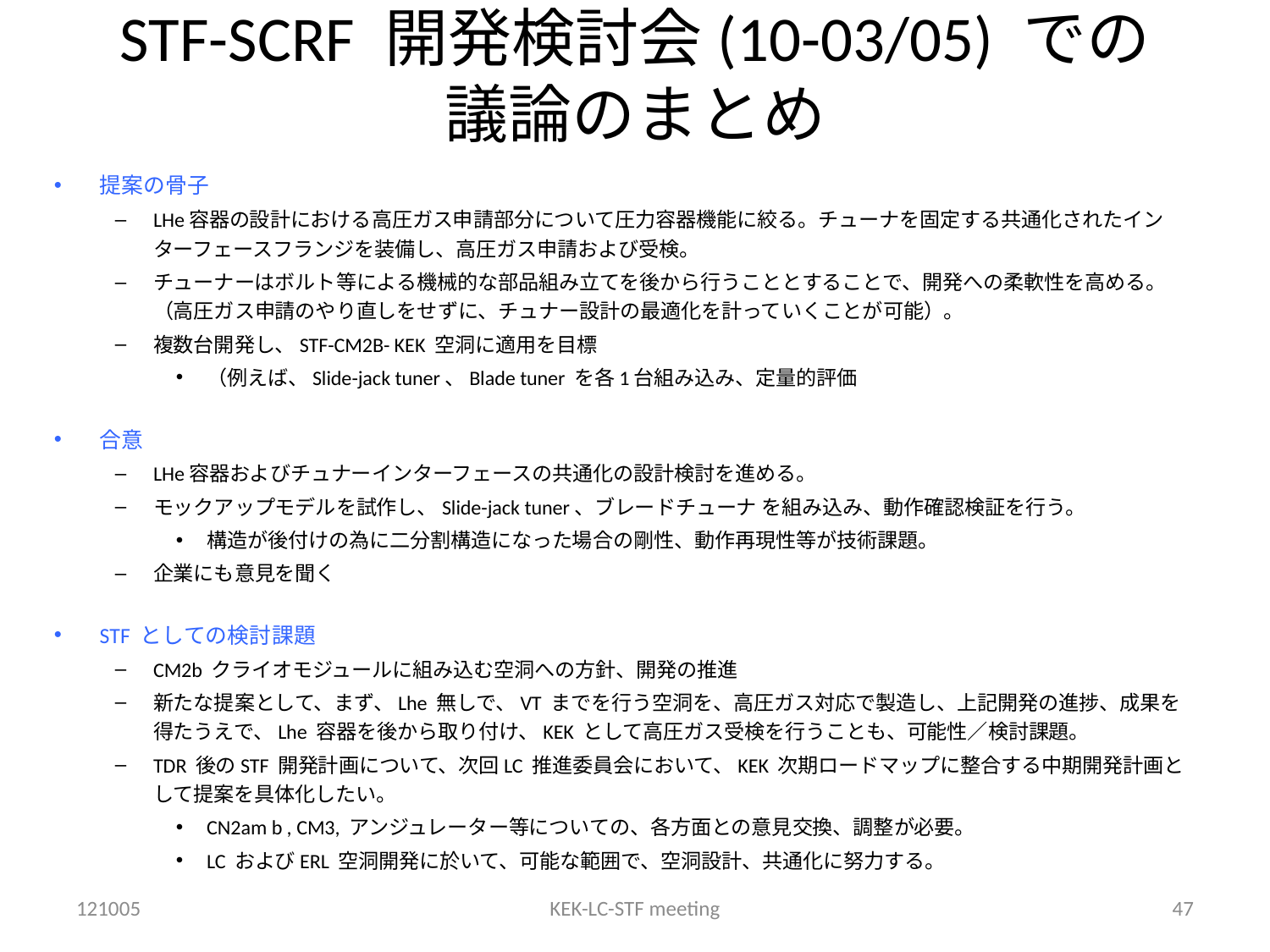

# STF-SCRF 開発検討会(10-03/05) での 議論のまとめ
提案の骨子
LHe容器の設計における高圧ガス申請部分について圧力容器機能に絞る。チューナを固定する共通化されたインターフェースフランジを装備し、高圧ガス申請および受検。
チューナーはボルト等による機械的な部品組み立てを後から行うこととすることで、開発への柔軟性を高める。（高圧ガス申請のやり直しをせずに、チュナー設計の最適化を計っていくことが可能）。
複数台開発し、STF-CM2B- KEK 空洞に適用を目標
（例えば、Slide-jack tuner、Blade tuner を各1台組み込み、定量的評価

合意
LHe容器およびチュナーインターフェースの共通化の設計検討を進める。
モックアップモデルを試作し、Slide-jack tuner、ブレードチューナ を組み込み、動作確認検証を行う。
構造が後付けの為に二分割構造になった場合の剛性、動作再現性等が技術課題。
企業にも意見を聞く

STF としての検討課題
CM2b クライオモジュールに組み込む空洞への方針、開発の推進
新たな提案として、まず、Lhe 無しで、VT までを行う空洞を、高圧ガス対応で製造し、上記開発の進捗、成果を得たうえで、Lhe 容器を後から取り付け、KEK として高圧ガス受検を行うことも、可能性／検討課題。
TDR 後のSTF 開発計画について、次回LC 推進委員会において、KEK 次期ロードマップに整合する中期開発計画として提案を具体化したい。
CN2am b , CM3, アンジュレーター等についての、各方面との意見交換、調整が必要。
LC およびERL 空洞開発に於いて、可能な範囲で、空洞設計、共通化に努力する。
121005
KEK-LC-STF meeting
47